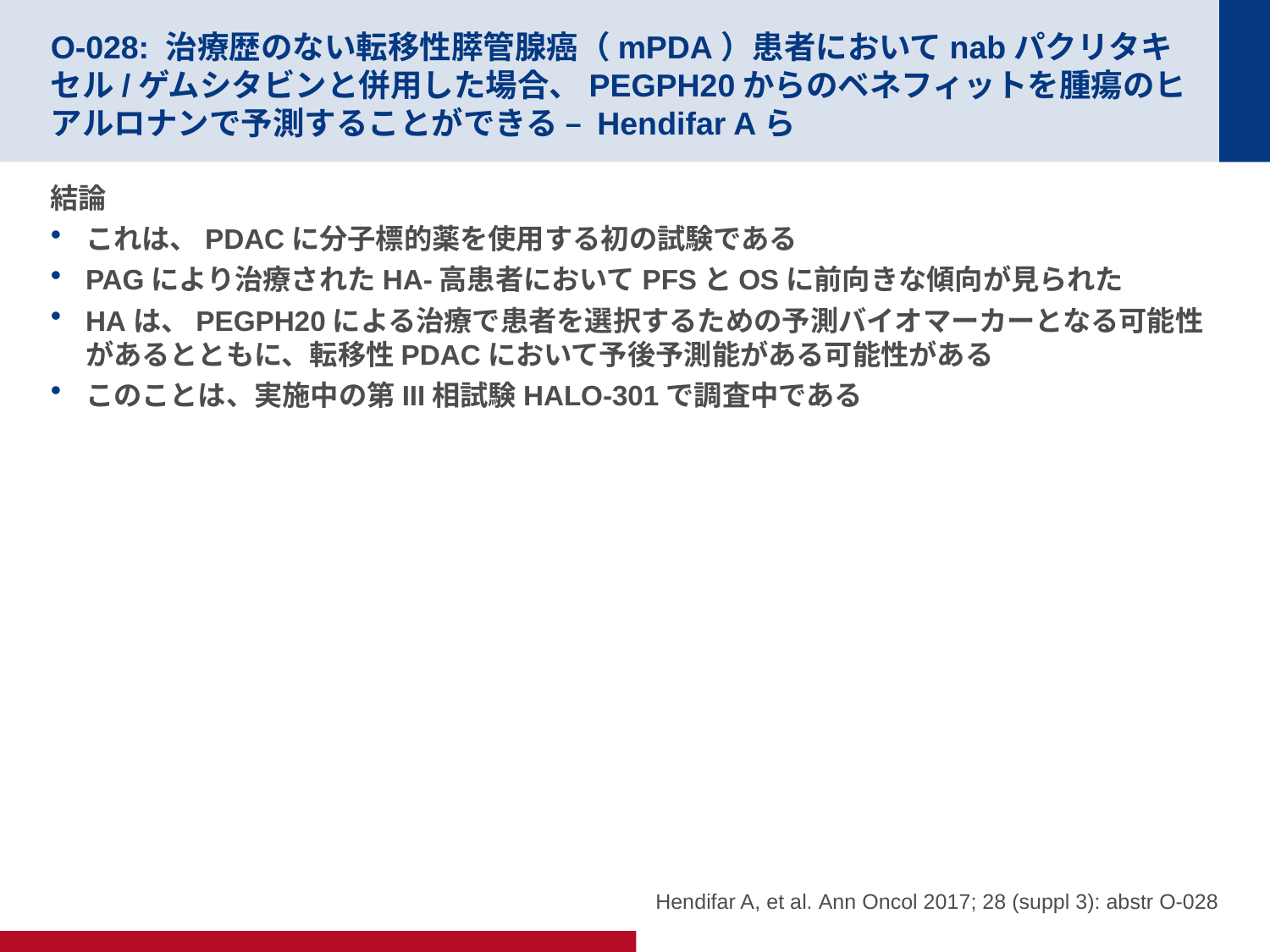

# O-028: 治療歴のない転移性膵管腺癌（mPDA）患者においてnabパクリタキセル/ゲムシタビンと併用した場合、PEGPH20からのベネフィットを腫瘍のヒアルロナンで予測することができる – Hendifar Aら
結論
これは、PDACに分子標的薬を使用する初の試験である
PAGにより治療されたHA-高患者においてPFSとOSに前向きな傾向が見られた
HAは、PEGPH20による治療で患者を選択するための予測バイオマーカーとなる可能性があるとともに、転移性PDACにおいて予後予測能がある可能性がある
このことは、実施中の第III相試験HALO-301で調査中である

Hendifar A, et al. Ann Oncol 2017; 28 (suppl 3): abstr O-028